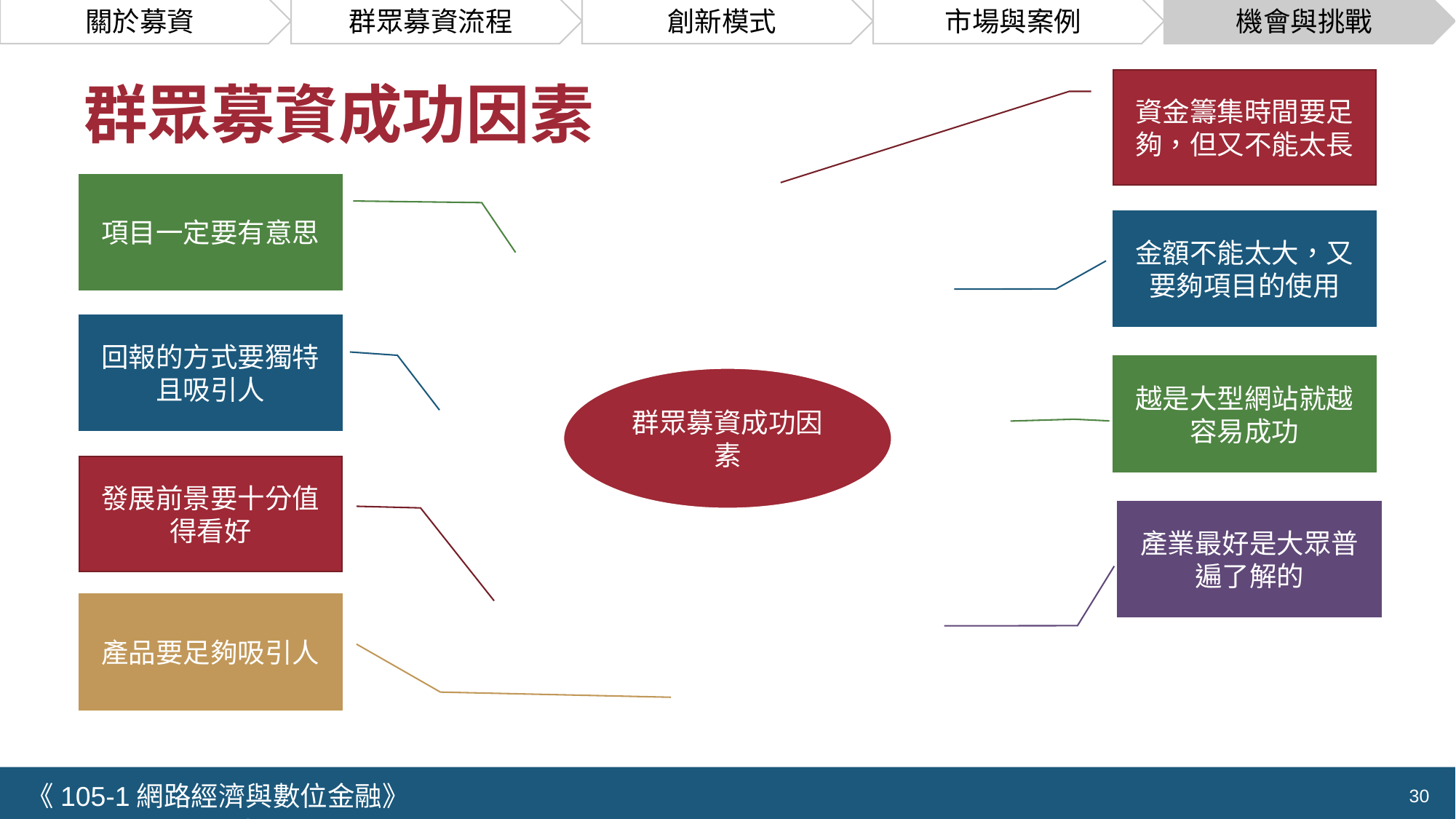

關於募資
群眾募資流程
創新模式
市場與案例
機會與挑戰
# 群眾募資成功因素
資金籌集時間要足夠，但又不能太長
群眾募資成功因素
時間
產業
項目
產品
前景
回報
網站
項目一定要有意思
金額不能太大，又要夠項目的使用
回報的方式要獨特且吸引人
越是大型網站就越容易成功
發展前景要十分值得看好
產業最好是大眾普遍了解的
產品要足夠吸引人
《105-1網路經濟與數位金融》                                                                                                                                             NCTU.IIM.IEBI Lab
30